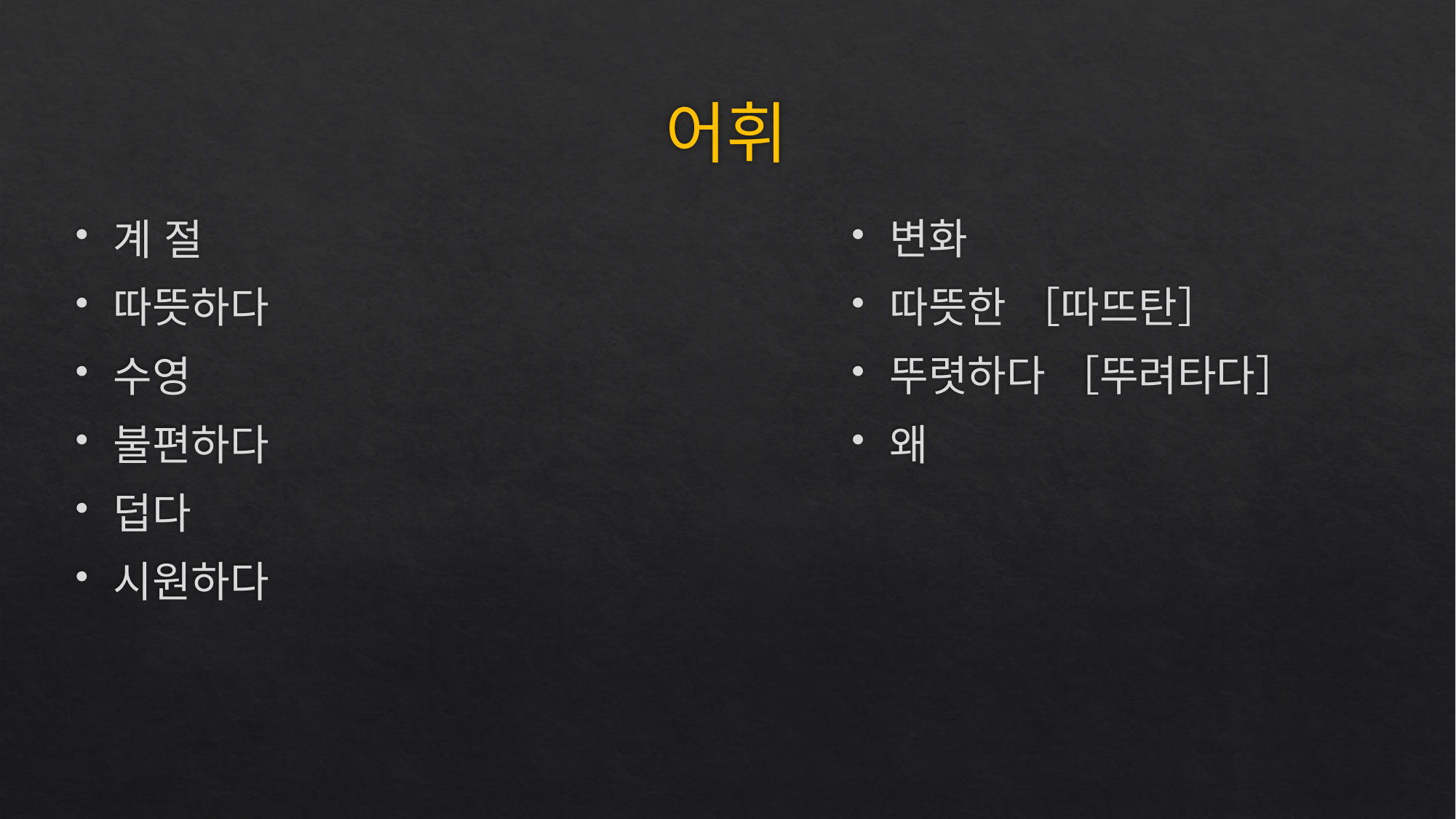

# 어휘
변화
따뜻한 ［따뜨탄］
뚜렷하다 ［뚜려타다］
왜
계 절
따뜻하다
수영
불편하다
덥다
시원하다